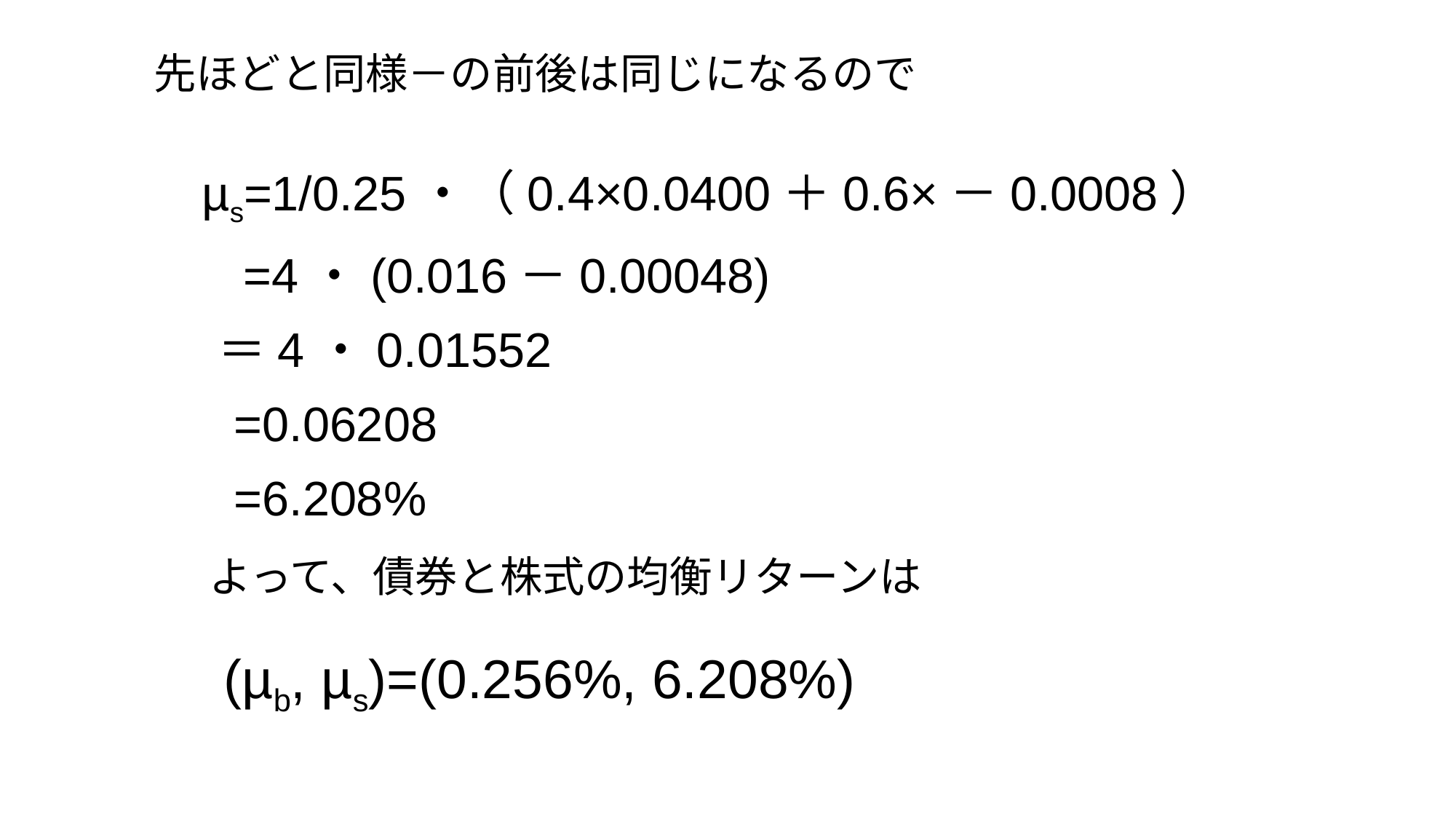

先ほどと同様－の前後は同じになるので
　　　　µs=1/0.25・（0.4×0.0400＋0.6×－0.0008）
　　　=4・(0.016－0.00048)
           ＝4・0.01552
           =0.06208
           =6.208%

　よって、債券と株式の均衡リターンは
(µb, µs)=(0.256%, 6.208%)